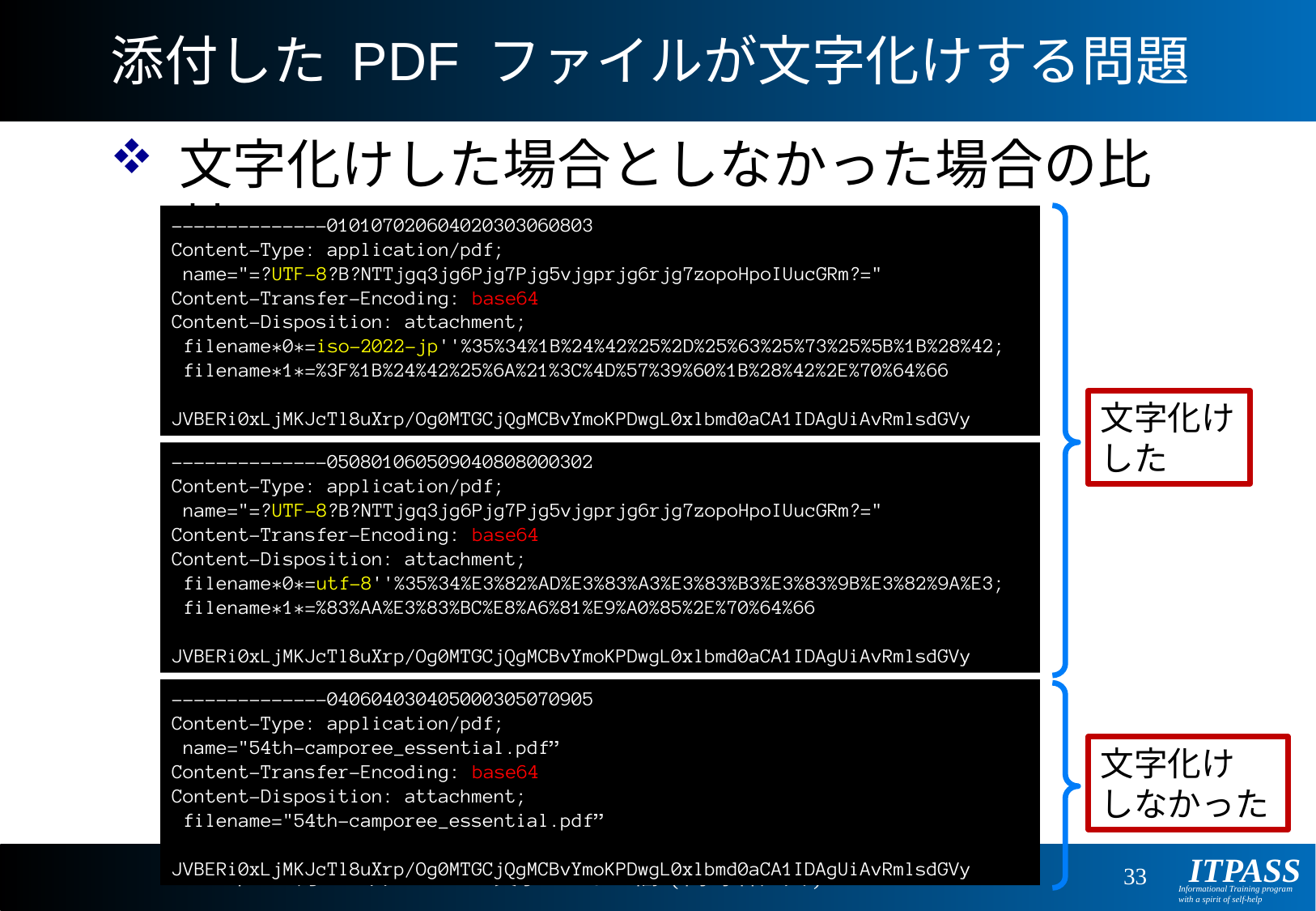

# 添付した PDF ファイルが文字化けする問題
文字化けした場合としなかった場合の比較
--------------010107020604020303060803
Content-Type: application/pdf;
 name="=?UTF-8?B?NTTjgq3jg6Pjg7Pjg5vjgprjg6rjg7zopoHpoIUucGRm?="
Content-Transfer-Encoding: base64
Content-Disposition: attachment;
 filename*0*=iso-2022-jp''%35%34%1B%24%42%25%2D%25%63%25%73%25%5B%1B%28%42;
 filename*1*=%3F%1B%24%42%25%6A%21%3C%4D%57%39%60%1B%28%42%2E%70%64%66

JVBERi0xLjMKJcTl8uXrp/Og0MTGCjQgMCBvYmoKPDwgL0xlbmd0aCA1IDAgUiAvRmlsdGVy

文字化け
した
--------------050801060509040808000302
Content-Type: application/pdf;
 name="=?UTF-8?B?NTTjgq3jg6Pjg7Pjg5vjgprjg6rjg7zopoHpoIUucGRm?="
Content-Transfer-Encoding: base64
Content-Disposition: attachment;
 filename*0*=utf-8''%35%34%E3%82%AD%E3%83%A3%E3%83%B3%E3%83%9B%E3%82%9A%E3;
 filename*1*=%83%AA%E3%83%BC%E8%A6%81%E9%A0%85%2E%70%64%66

JVBERi0xLjMKJcTl8uXrp/Og0MTGCjQgMCBvYmoKPDwgL0xlbmd0aCA1IDAgUiAvRmlsdGVy
--------------040604030405000305070905
Content-Type: application/pdf;
 name="54th-camporee_essential.pdf”
Content-Transfer-Encoding: base64
Content-Disposition: attachment;
 filename="54th-camporee_essential.pdf”

JVBERi0xLjMKJcTl8uXrp/Og0MTGCjQgMCBvYmoKPDwgL0xlbmd0aCA1IDAgUiAvRmlsdGVy

文字化け
しなかった
2016 年 01 月 29 日
文字コードの闇 (岡﨑 神戸大)
33